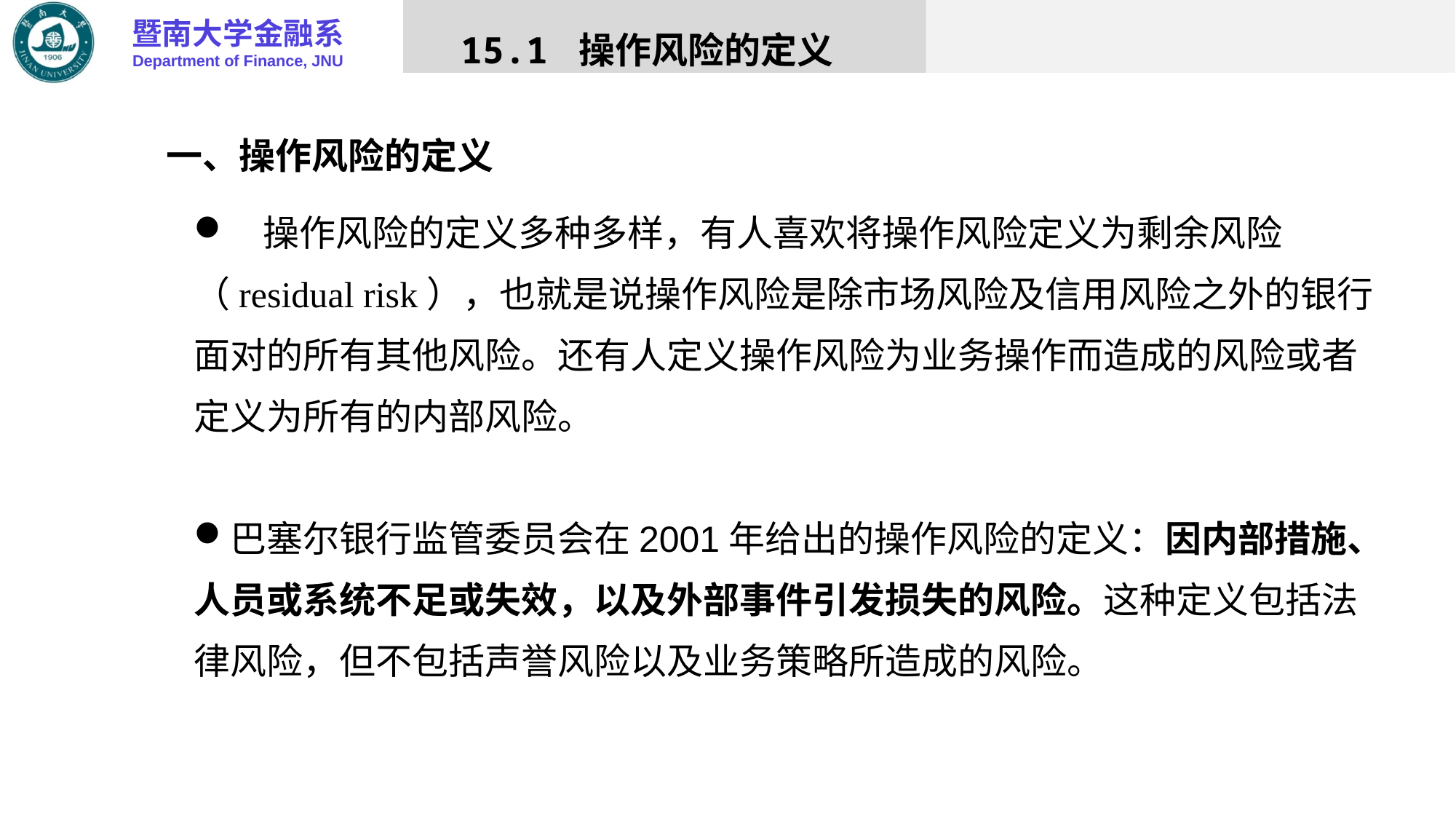

15.1 操作风险的定义

一、操作风险的定义
   操作风险的定义多种多样，有人喜欢将操作风险定义为剩余风险（residual risk），也就是说操作风险是除市场风险及信用风险之外的银行面对的所有其他风险。还有人定义操作风险为业务操作而造成的风险或者定义为所有的内部风险。

巴塞尔银行监管委员会在2001年给出的操作风险的定义：因内部措施、人员或系统不足或失效，以及外部事件引发损失的风险。这种定义包括法律风险，但不包括声誉风险以及业务策略所造成的风险。